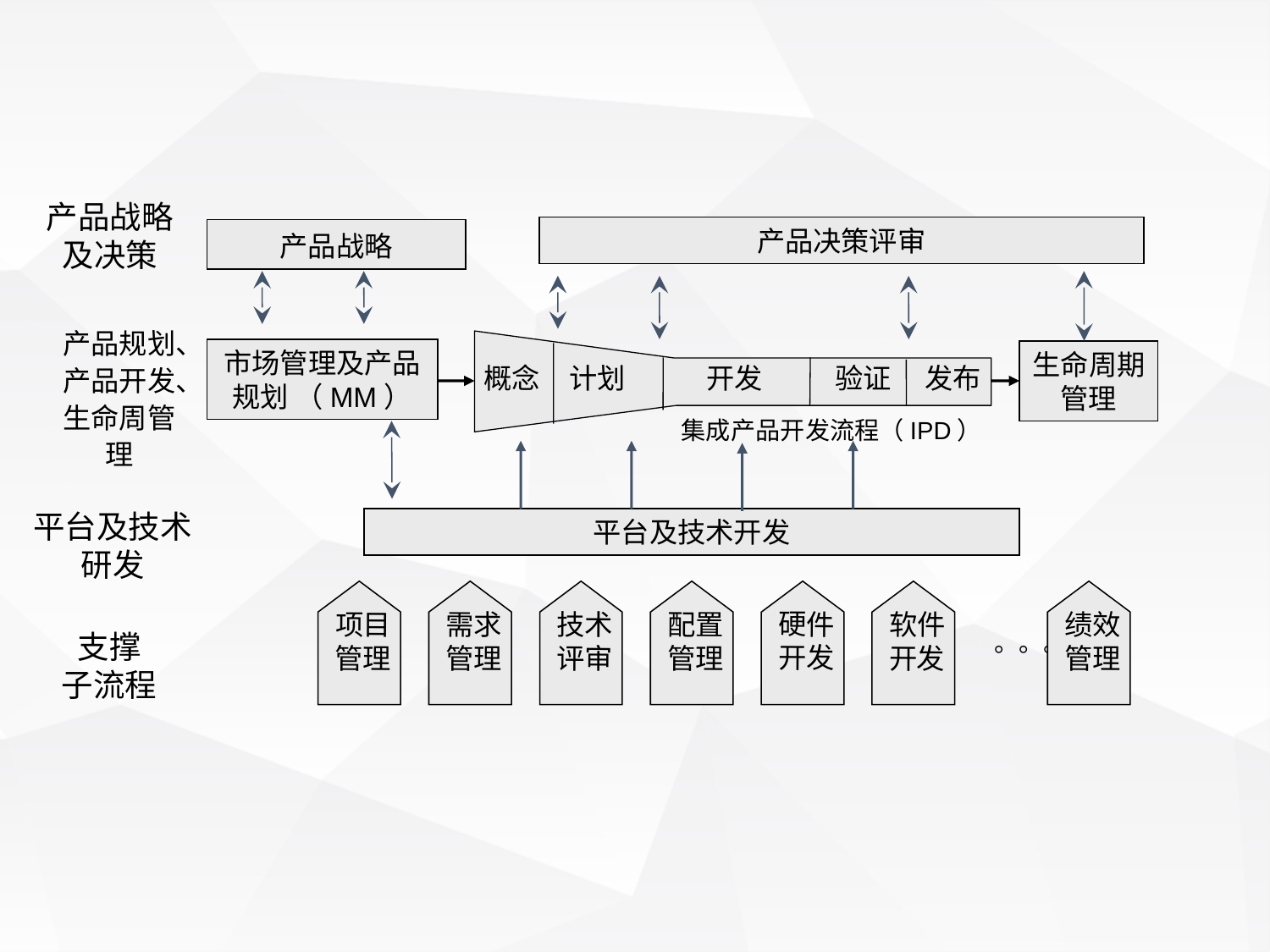

产品战略及决策

产品决策评审
产品战略

产品规划、产品开发、生命周管理

市场管理及产品规划 （MM）
生命周期管理

概念
计划
开发
验证
发布

集成产品开发流程（IPD）

平台及技术
研发
平台及技术开发
硬件开发
项目管理
需求管理
技术评审
配置管理
软件开发
绩效管理

支撑
子流程
。。。